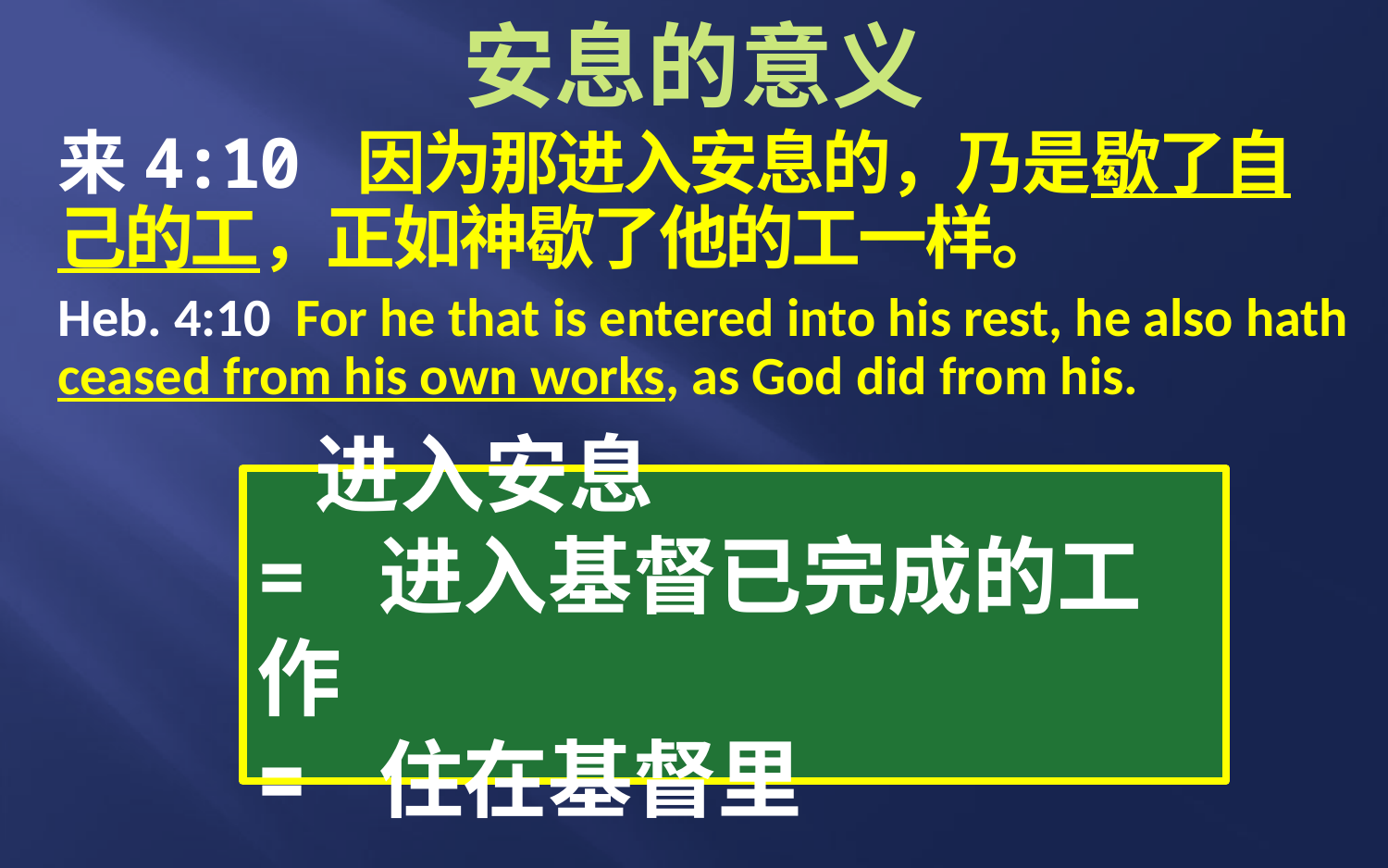

# 安息的意义
来4:10 因为那进入安息的，乃是歇了自己的工，正如神歇了他的工一样。
Heb. 4:10  For he that is entered into his rest, he also hath ceased from his own works, as God did from his.
  进入安息
= 进入基督已完成的工作
= 住在基督里